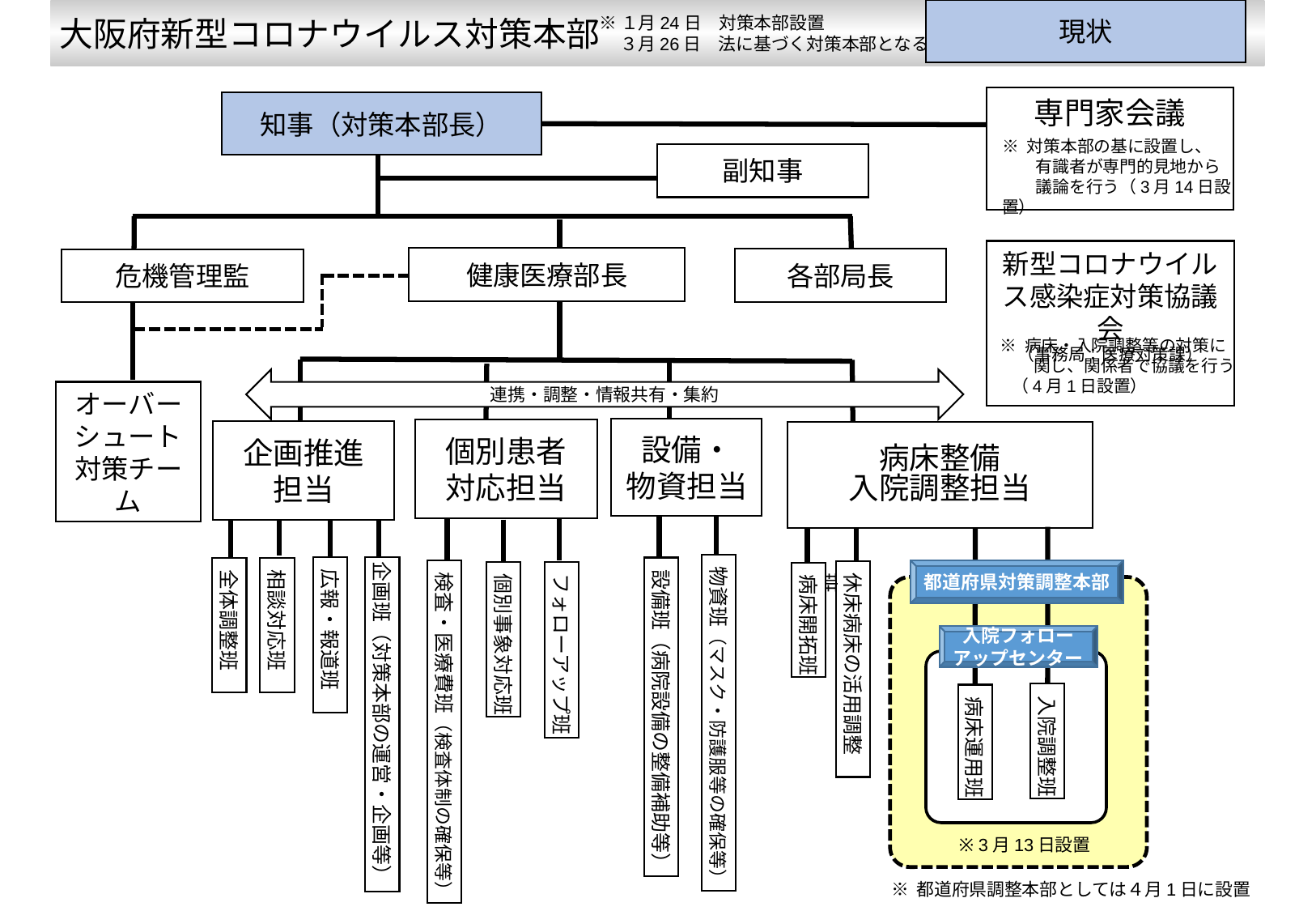

大阪府新型コロナウイルス対策本部
現状
※１月24日　対策本部設置
　 ３月26日　法に基づく対策本部となる
専門家会議
知事（対策本部長）
※ 対策本部の基に設置し、
　　有識者が専門的見地から
　　議論を行う（3月14日設置）
副知事
新型コロナウイルス感染症対策協議会
（事務局：医療対策課）
健康医療部長
各部局長
危機管理監
※ 病床・入院調整等の対策に
　　関し、関係者で協議を行う
  （4月1日設置）

連携・調整・情報共有・集約
オーバーシュート
対策チーム
設備・
物資担当
個別患者
対応担当
企画推進
担当
病床整備
入院調整担当
物資班（マスク・防護服等の確保等）
広報・報道班
企画班（対策本部の運営・企画等）
設備班（病院設備の整備補助等）
全体調整班
相談対応班
検査・医療費班（検査体制の確保等）
都道府県対策調整本部
休床病床の活用調整班
個別事象対応班
フォローアップ班
病床開拓班

入院フォロー
アップセンター

入院調整班
病床運用班
※ 3月13日設置
※ 都道府県調整本部としては４月1日に設置